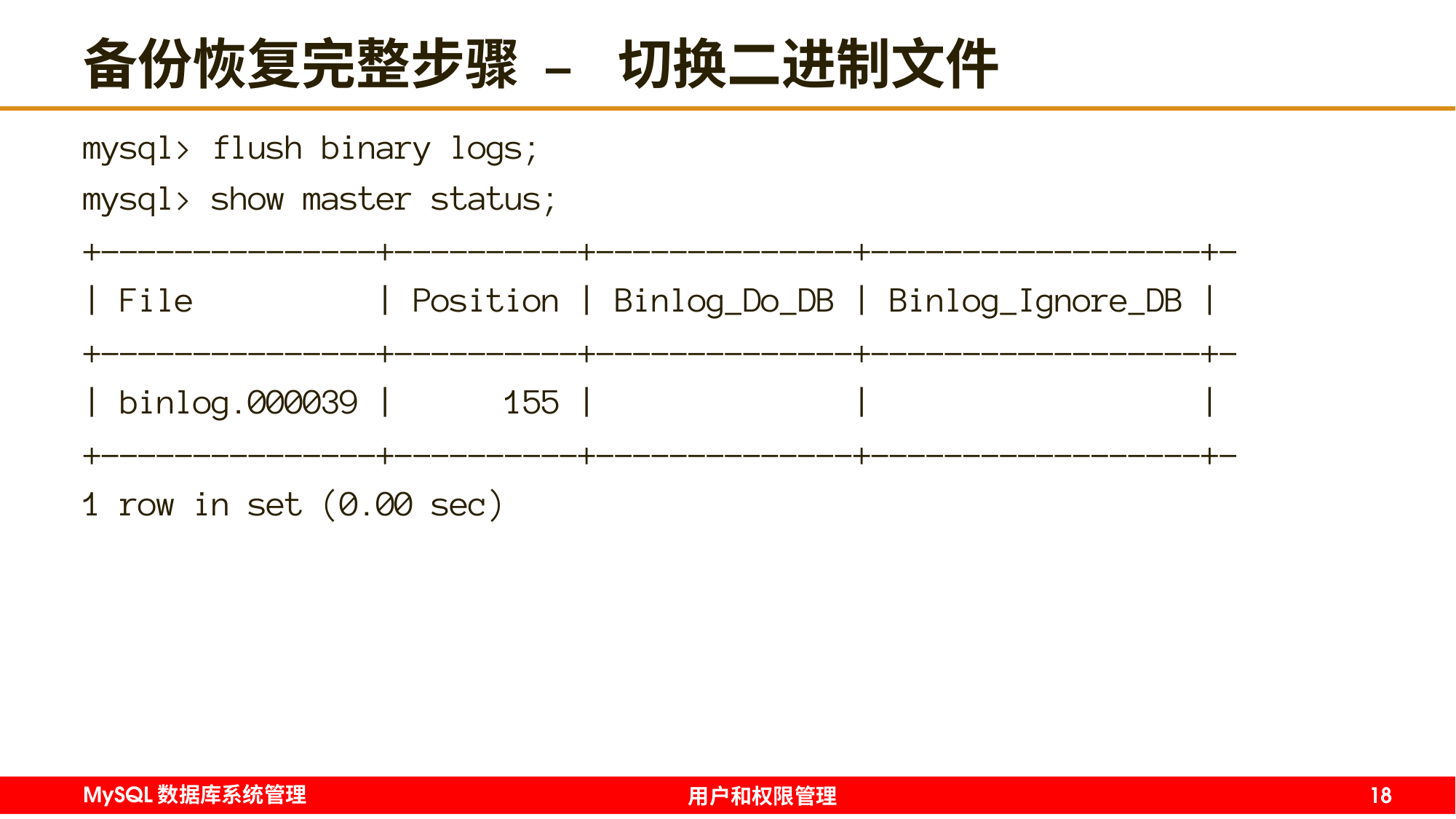

# 备份恢复完整步骤 - 切换二进制文件
mysql> flush binary logs;
mysql> show master status;
+---------------+----------+--------------+------------------+-
| File          | Position | Binlog_Do_DB | Binlog_Ignore_DB |
+---------------+----------+--------------+------------------+-
| binlog.000039 |      155 |              |                  |
+---------------+----------+--------------+------------------+-
1 row in set (0.00 sec)